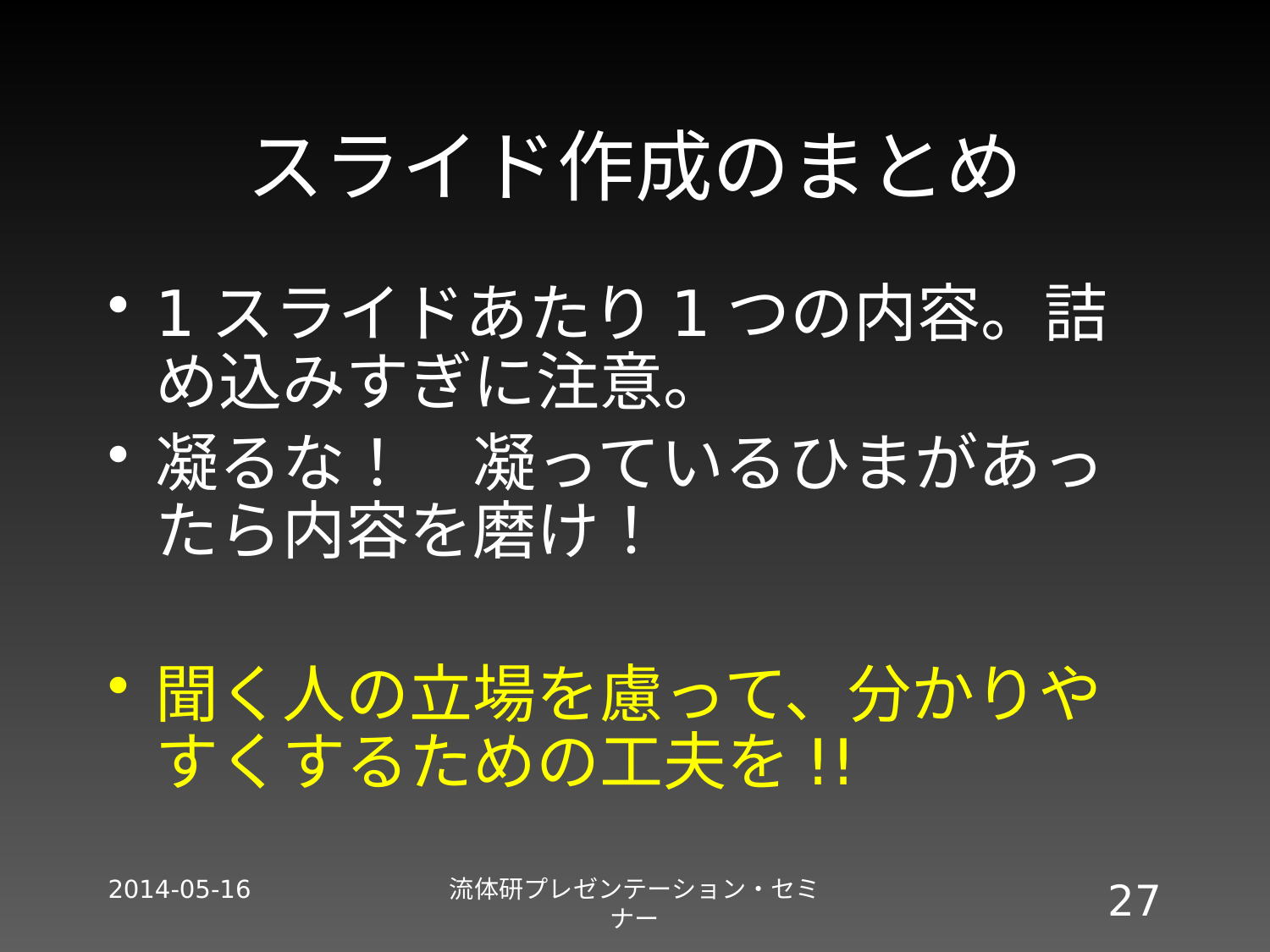

# スライド作成のまとめ
1スライドあたり1つの内容。詰め込みすぎに注意。
凝るな！　凝っているひまがあったら内容を磨け！

聞く人の立場を慮って、分かりやすくするための工夫を!!
2014-05-16
流体研プレゼンテーション・セミナー
27